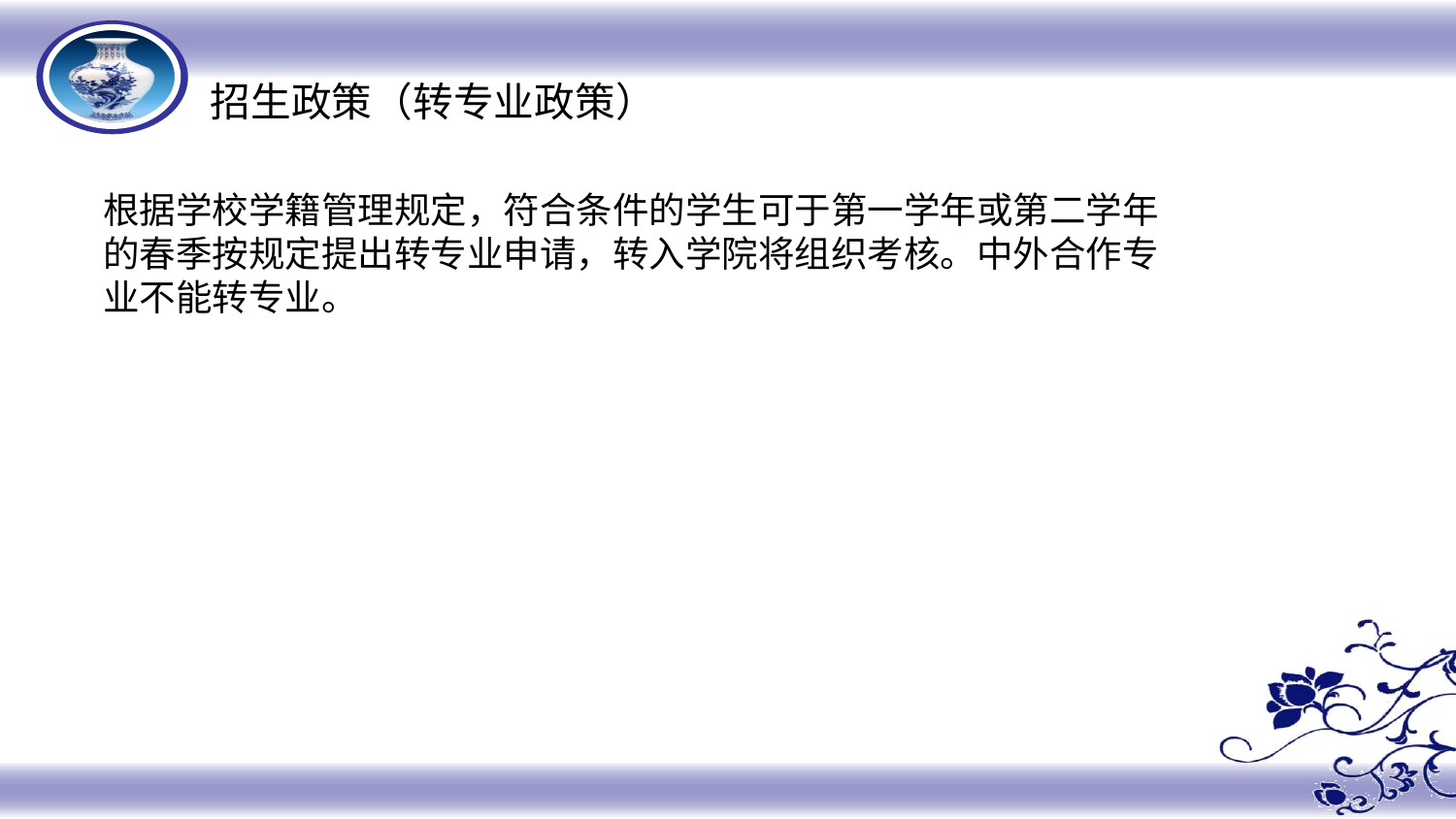

招生政策（转专业政策）
根据学校学籍管理规定，符合条件的学生可于第一学年或第二学年的春季按规定提出转专业申请，转入学院将组织考核。中外合作专业不能转专业。